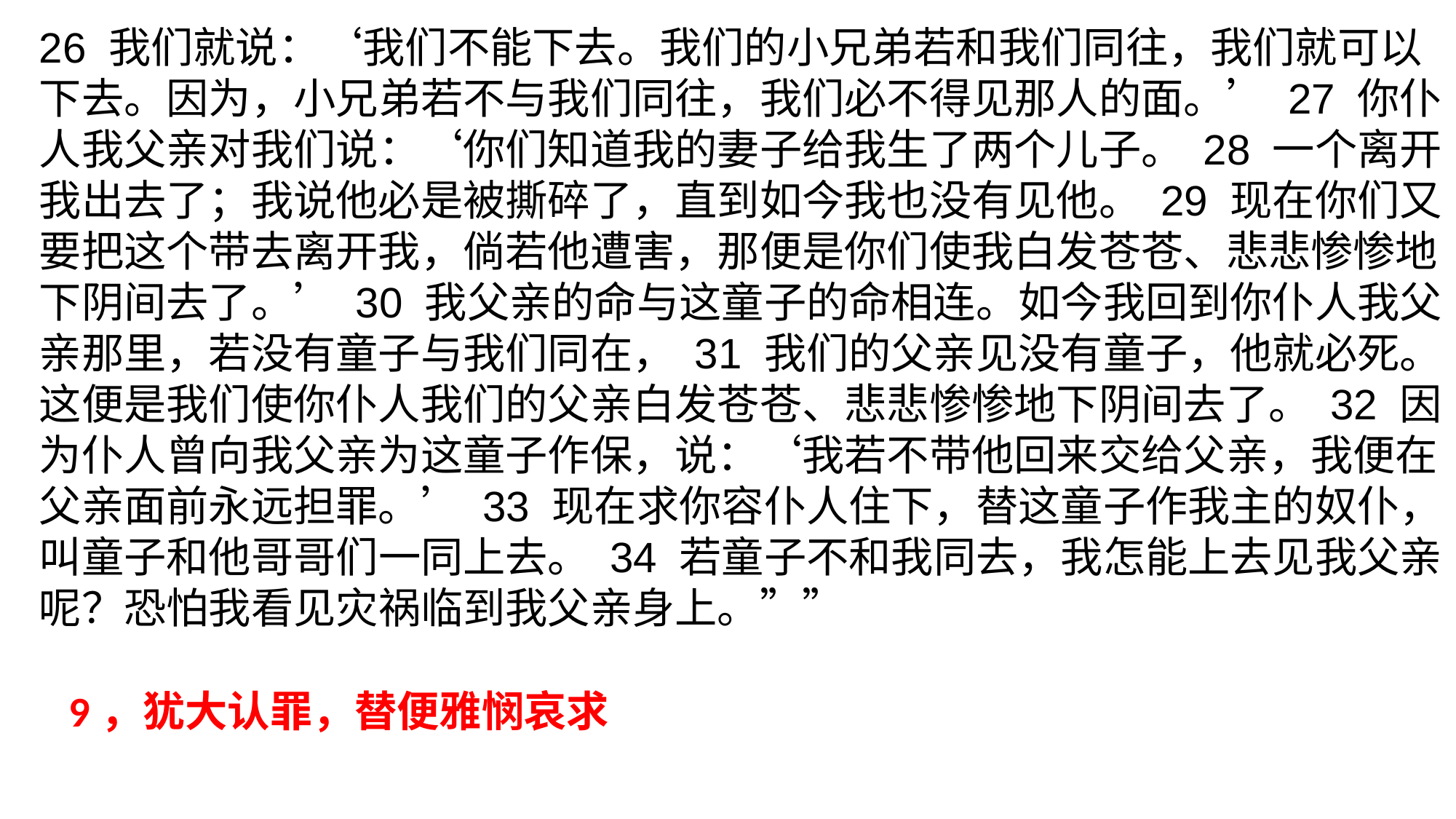

‪‪‪‪26 我们就说：‘我们不能下去。我们的小兄弟若和我们同往，我们就可以下去。因为，小兄弟若不与我们同往，我们必不得见那人的面。’ 27 你仆人我父亲对我们说：‘你们知道我的妻子给我生了两个儿子。 28 一个离开我出去了；我说他必是被撕碎了，直到如今我也没有见他。 29 现在你们又要把这个带去离开我，倘若他遭害，那便是你们使我白发苍苍、悲悲惨惨地下阴间去了。’ 30 我父亲的命与这童子的命相连。如今我回到你仆人我父亲那里，若没有童子与我们同在， 31 我们的父亲见没有童子，他就必死。这便是我们使你仆人我们的父亲白发苍苍、悲悲惨惨地下阴间去了。 32 因为仆人曾向我父亲为这童子作保，说：‘我若不带他回来交给父亲，我便在父亲面前永远担罪。’ 33 现在求你容仆人住下，替这童子作我主的奴仆，叫童子和他哥哥们一同上去。 34 若童子不和我同去，我怎能上去见我父亲呢？恐怕我看见灾祸临到我父亲身上。””
9，犹大认罪，替便雅悯哀求